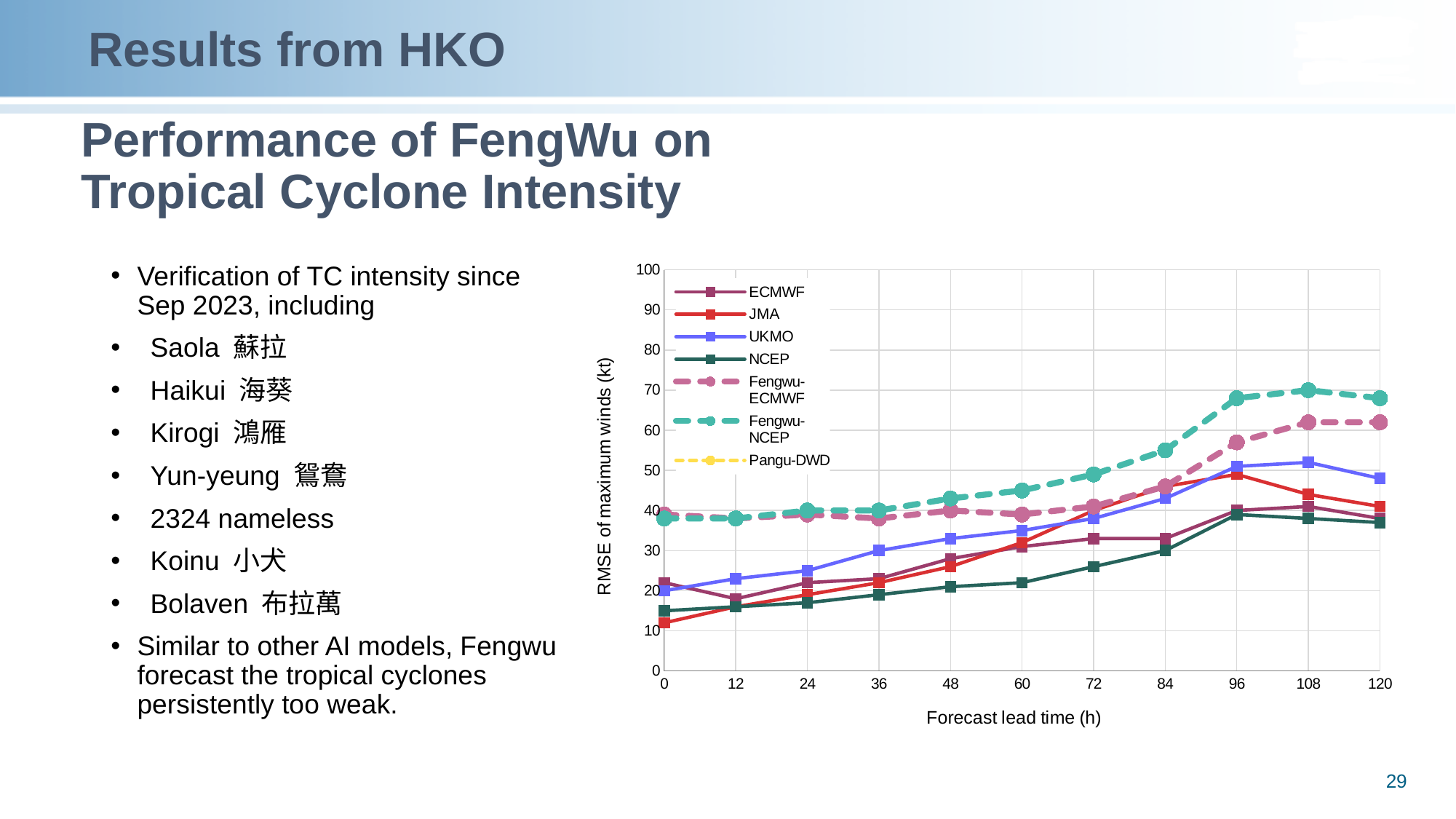

Results from HKO
Performance of FengWu on Tropical Cyclone Intensity

### Chart

| Category | ECMWF | JMA | UKMO | NCEP | Fengwu-ECMWF | Fengwu-NCEP | Pangu-DWD | Pangu-MeteoFrance | Pangu-ECCC |
|---|---|---|---|---|---|---|---|---|---|
| 0 | 22.0 | 12.0 | 20.0 | 15.0 | 39.0 | 38.0 | None | None | None |
| 12 | 18.0 | 16.0 | 23.0 | 16.0 | 38.0 | 38.0 | None | None | None |
| 24 | 22.0 | 19.0 | 25.0 | 17.0 | 39.0 | 40.0 | None | None | None |
| 36 | 23.0 | 22.0 | 30.0 | 19.0 | 38.0 | 40.0 | None | None | None |
| 48 | 28.0 | 26.0 | 33.0 | 21.0 | 40.0 | 43.0 | None | None | None |
| 60 | 31.0 | 32.0 | 35.0 | 22.0 | 39.0 | 45.0 | None | None | None |
| 72 | 33.0 | 40.0 | 38.0 | 26.0 | 41.0 | 49.0 | None | None | None |
| 84 | 33.0 | 46.0 | 43.0 | 30.0 | 46.0 | 55.0 | None | None | None |
| 96 | 40.0 | 49.0 | 51.0 | 39.0 | 57.0 | 68.0 | None | None | None |
| 108 | 41.0 | 44.0 | 52.0 | 38.0 | 62.0 | 70.0 | None | None | None |
| 120 | 38.0 | 41.0 | 48.0 | 37.0 | 62.0 | 68.0 | None | None | None |
Verification of TC intensity since Sep 2023, including
Saola 蘇拉
Haikui 海葵
Kirogi 鴻雁
Yun-yeung 鴛鴦
2324 nameless
Koinu 小犬
Bolaven 布拉萬
Similar to other AI models, Fengwu forecast the tropical cyclones persistently too weak.